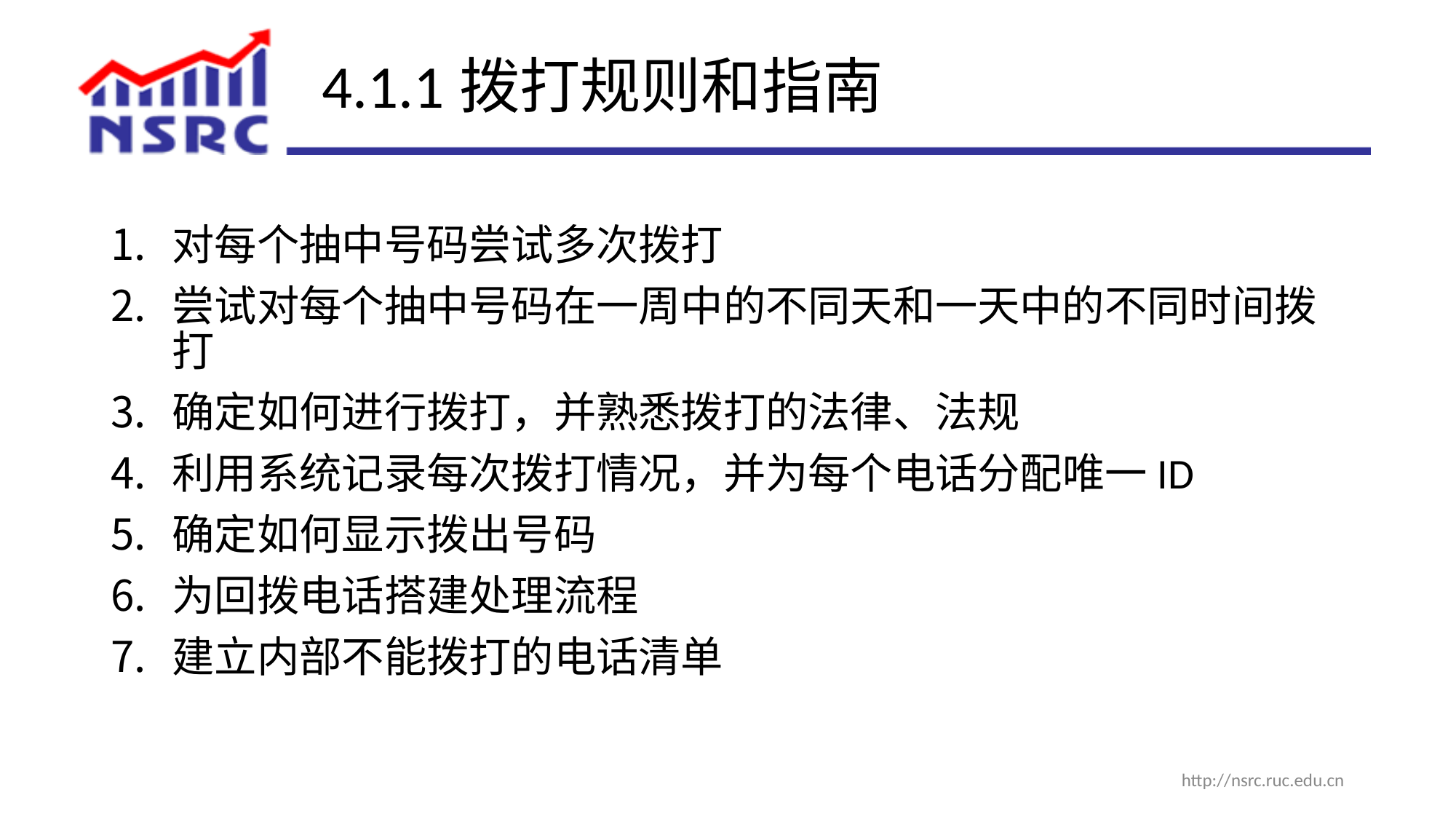

# 4.1.1拨打规则和指南
对每个抽中号码尝试多次拨打
尝试对每个抽中号码在一周中的不同天和一天中的不同时间拨打
确定如何进行拨打，并熟悉拨打的法律、法规
利用系统记录每次拨打情况，并为每个电话分配唯一ID
确定如何显示拨出号码
为回拨电话搭建处理流程
建立内部不能拨打的电话清单